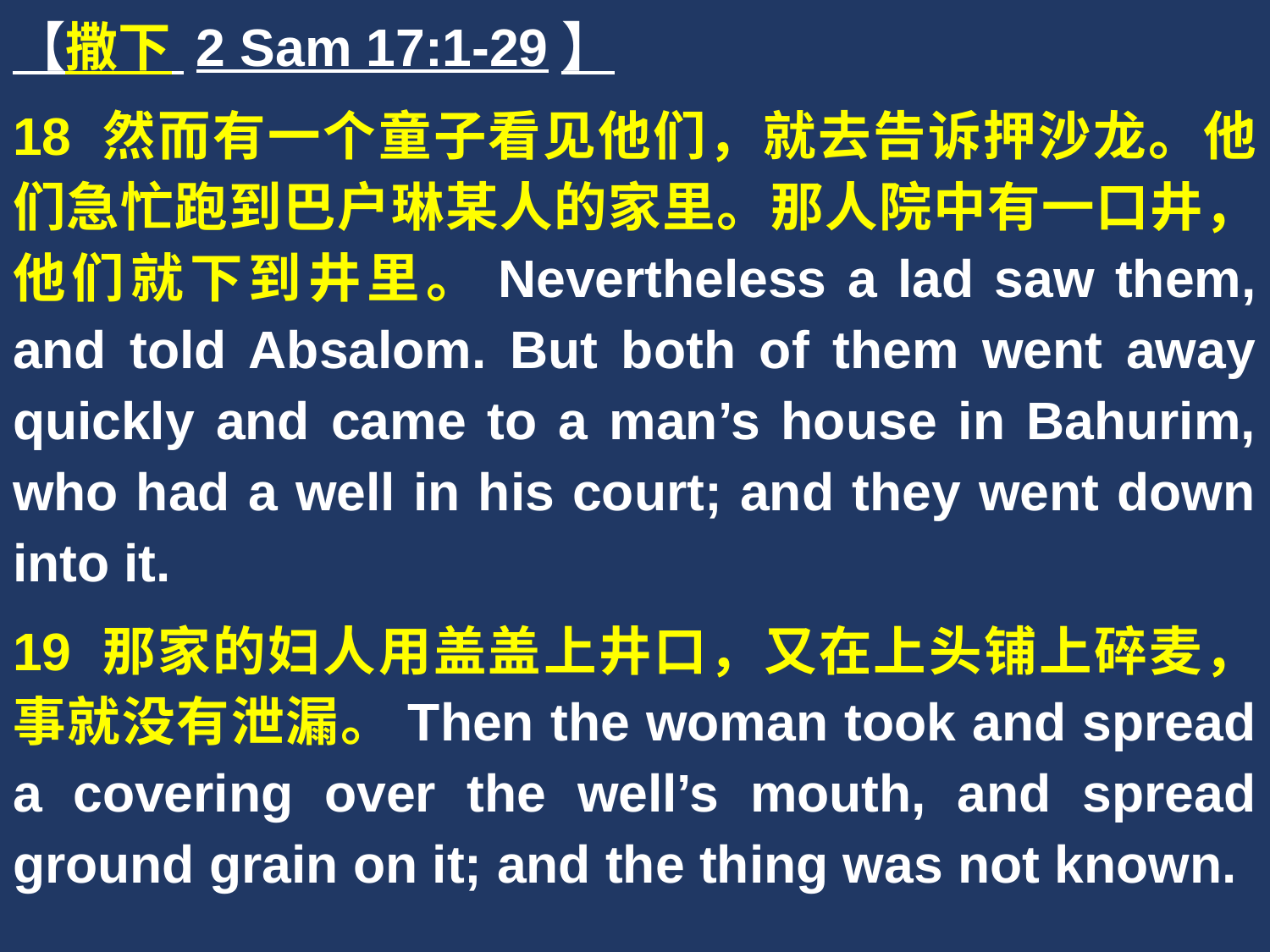

【撒下 2 Sam 17:1-29】
18 然而有一个童子看见他们，就去告诉押沙龙。他们急忙跑到巴户琳某人的家里。那人院中有一口井，他们就下到井里。Nevertheless a lad saw them, and told Absalom. But both of them went away quickly and came to a man’s house in Bahurim, who had a well in his court; and they went down into it.
19 那家的妇人用盖盖上井口，又在上头铺上碎麦，事就没有泄漏。Then the woman took and spread a covering over the well’s mouth, and spread ground grain on it; and the thing was not known.